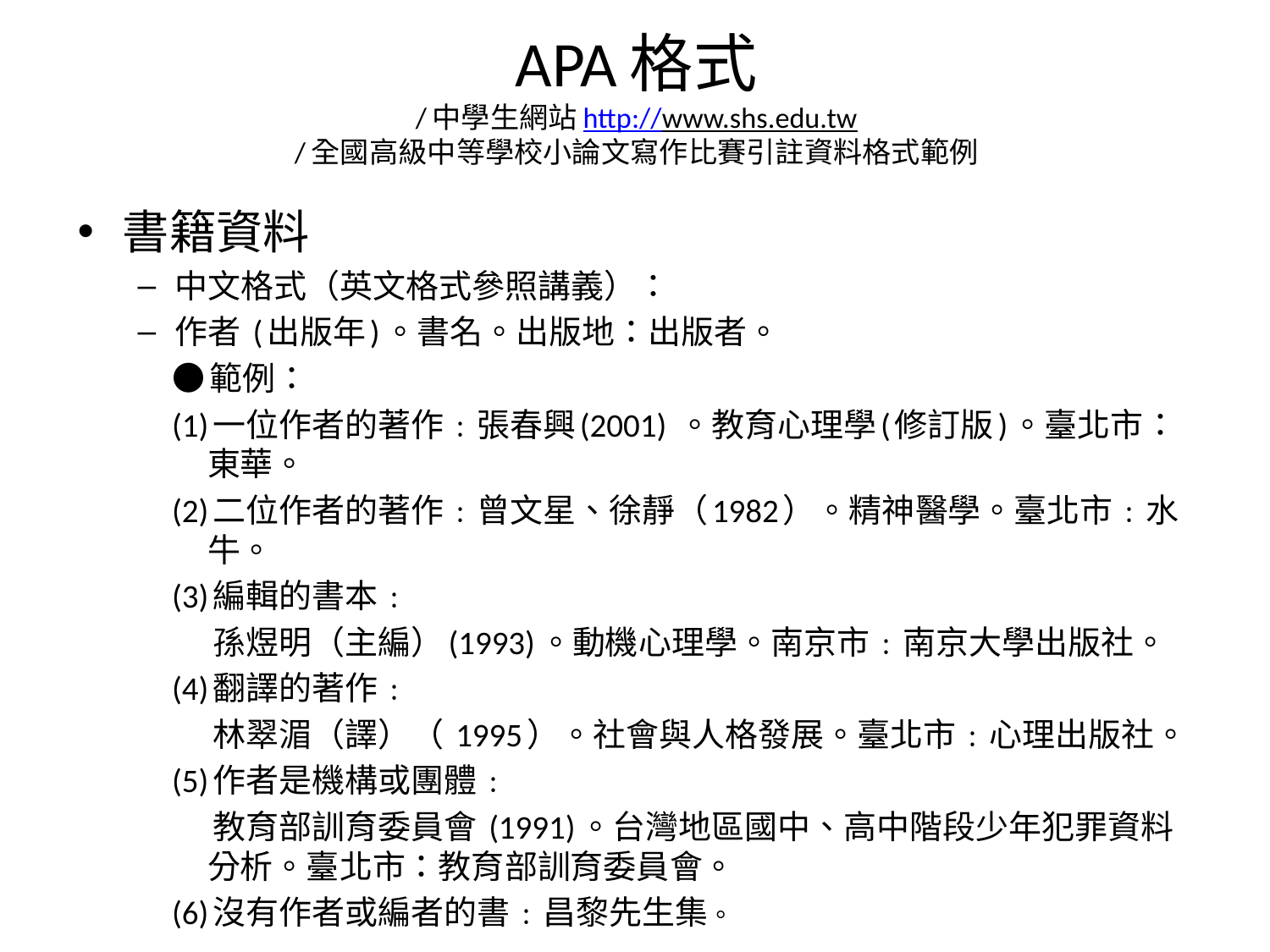

# APA格式 /中學生網站http://www.shs.edu.tw /全國高級中等學校小論文寫作比賽引註資料格式範例
書籍資料
中文格式（英文格式參照講義）：
作者 (出版年)。書名。出版地：出版者。
●範例：
(1)一位作者的著作﹕張春興(2001) 。教育心理學(修訂版)。臺北市：東華。
(2)二位作者的著作﹕曾文星、徐靜（1982）。精神醫學。臺北市﹕水牛。
(3)編輯的書本﹕
     孫煜明（主編）(1993)。動機心理學。南京市﹕南京大學出版社。
(4)翻譯的著作﹕
     林翠湄（譯）（ 1995）。社會與人格發展。臺北市﹕心理出版社。
(5)作者是機構或團體﹕
     教育部訓育委員會 (1991)。台灣地區國中、高中階段少年犯罪資料分析。臺北市：教育部訓育委員會。
(6)沒有作者或編者的書﹕昌黎先生集。